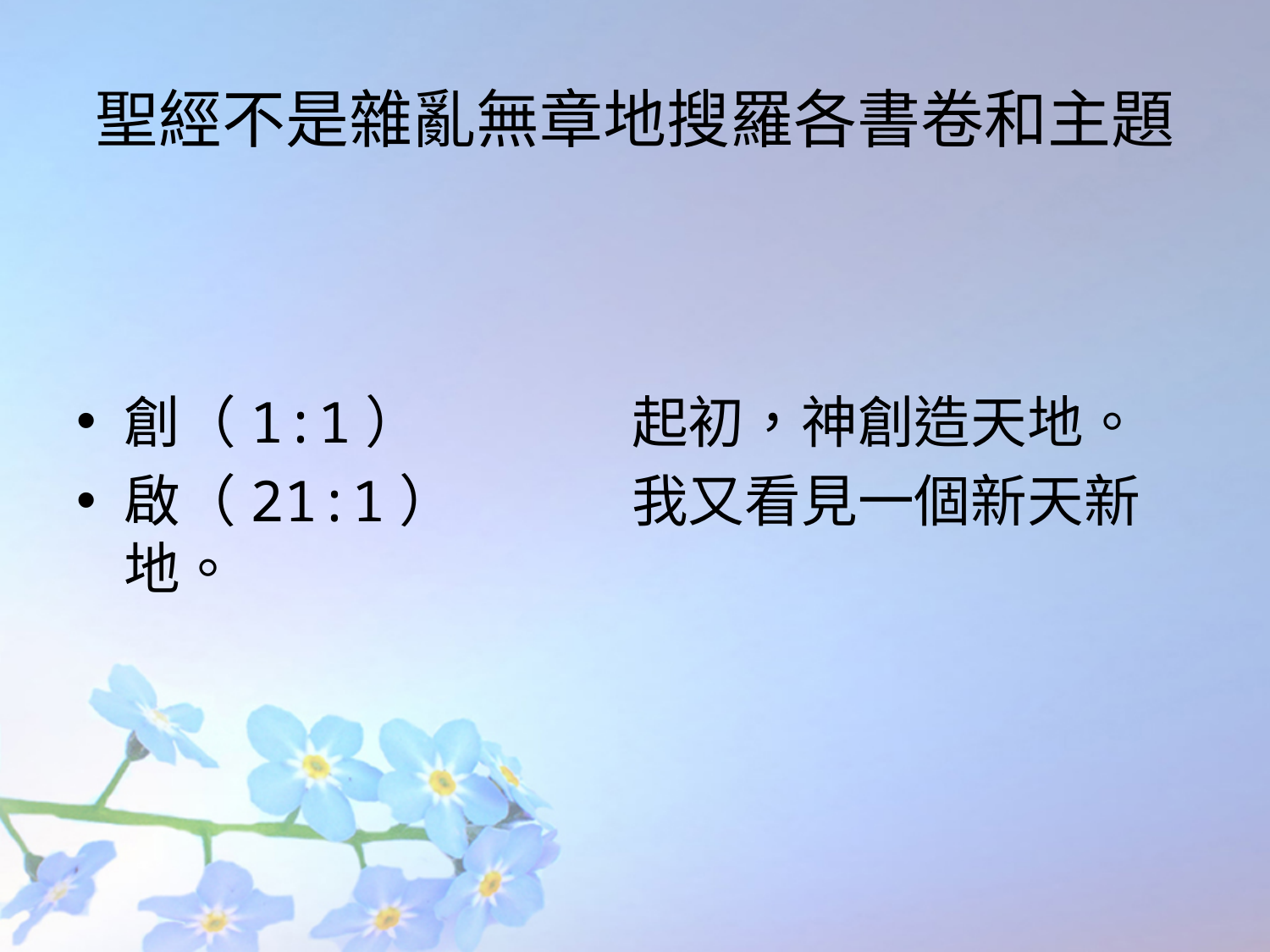

# 聖經不是雜亂無章地搜羅各書卷和主題

創（1:1）		起初，神創造天地。
啟（21:1）		我又看見一個新天新地。